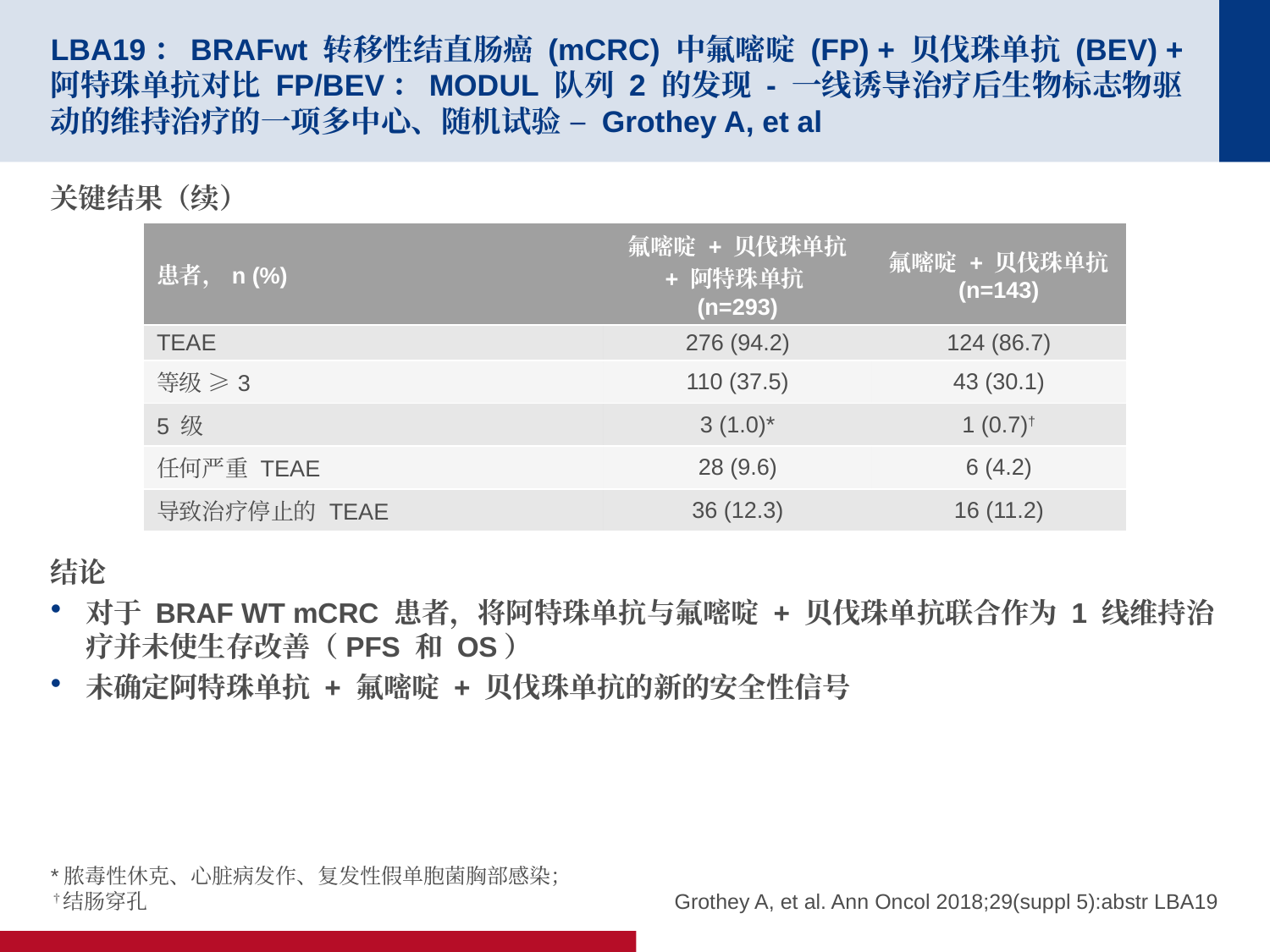

# LBA19：BRAFwt 转移性结直肠癌 (mCRC) 中氟嘧啶 (FP) + 贝伐珠单抗 (BEV) + 阿特珠单抗对比 FP/BEV：MODUL 队列 2 的发现 - 一线诱导治疗后生物标志物驱动的维持治疗的一项多中心、随机试验 – Grothey A, et al
关键结果（续）

结论
对于 BRAF WT mCRC 患者，将阿特珠单抗与氟嘧啶 + 贝伐珠单抗联合作为 1 线维持治疗并未使生存改善（PFS 和 OS）
未确定阿特珠单抗 + 氟嘧啶 + 贝伐珠单抗的新的安全性信号

| 患者，n (%) | 氟嘧啶 + 贝伐珠单抗 + 阿特珠单抗 (n=293) | 氟嘧啶 + 贝伐珠单抗 (n=143) |
| --- | --- | --- |
| TEAE | 276 (94.2) | 124 (86.7) |
| 等级 ≥3 | 110 (37.5) | 43 (30.1) |
| 5 级 | 3 (1.0)\* | 1 (0.7)† |
| 任何严重 TEAE | 28 (9.6) | 6 (4.2) |
| 导致治疗停止的 TEAE | 36 (12.3) | 16 (11.2) |
*脓毒性休克、心脏病发作、复发性假单胞菌胸部感染；
†结肠穿孔
Grothey A, et al. Ann Oncol 2018;29(suppl 5):abstr LBA19